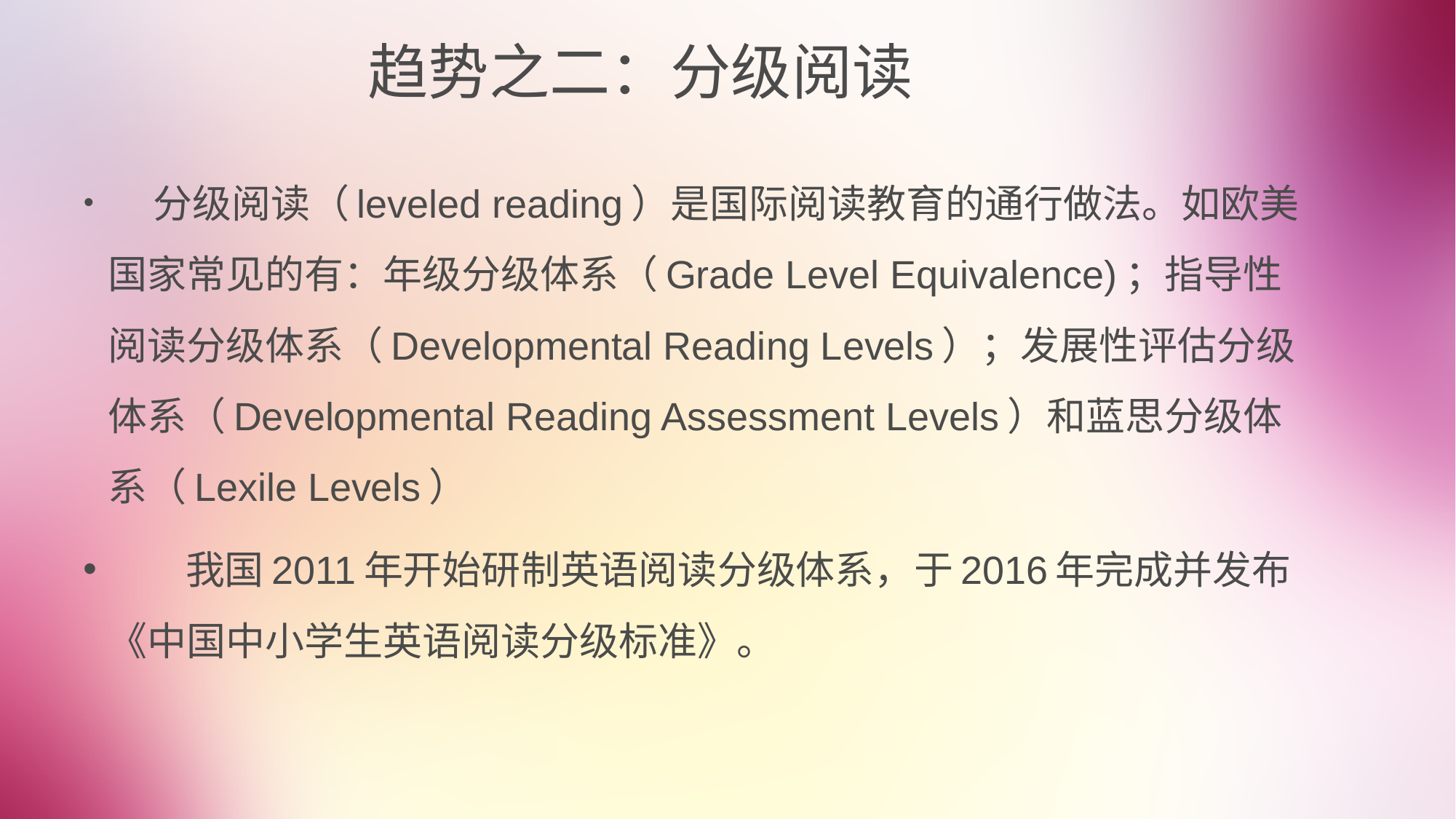

趋势之二：分级阅读
      分级阅读（leveled reading）是国际阅读教育的通行做法。如欧美国家常见的有：年级分级体系（Grade Level Equivalence)；指导性阅读分级体系（Developmental Reading Levels）；发展性评估分级体系（Developmental Reading Assessment Levels）和蓝思分级体系（Lexile Levels）
        我国2011年开始研制英语阅读分级体系，于2016年完成并发布《中国中小学生英语阅读分级标准》。